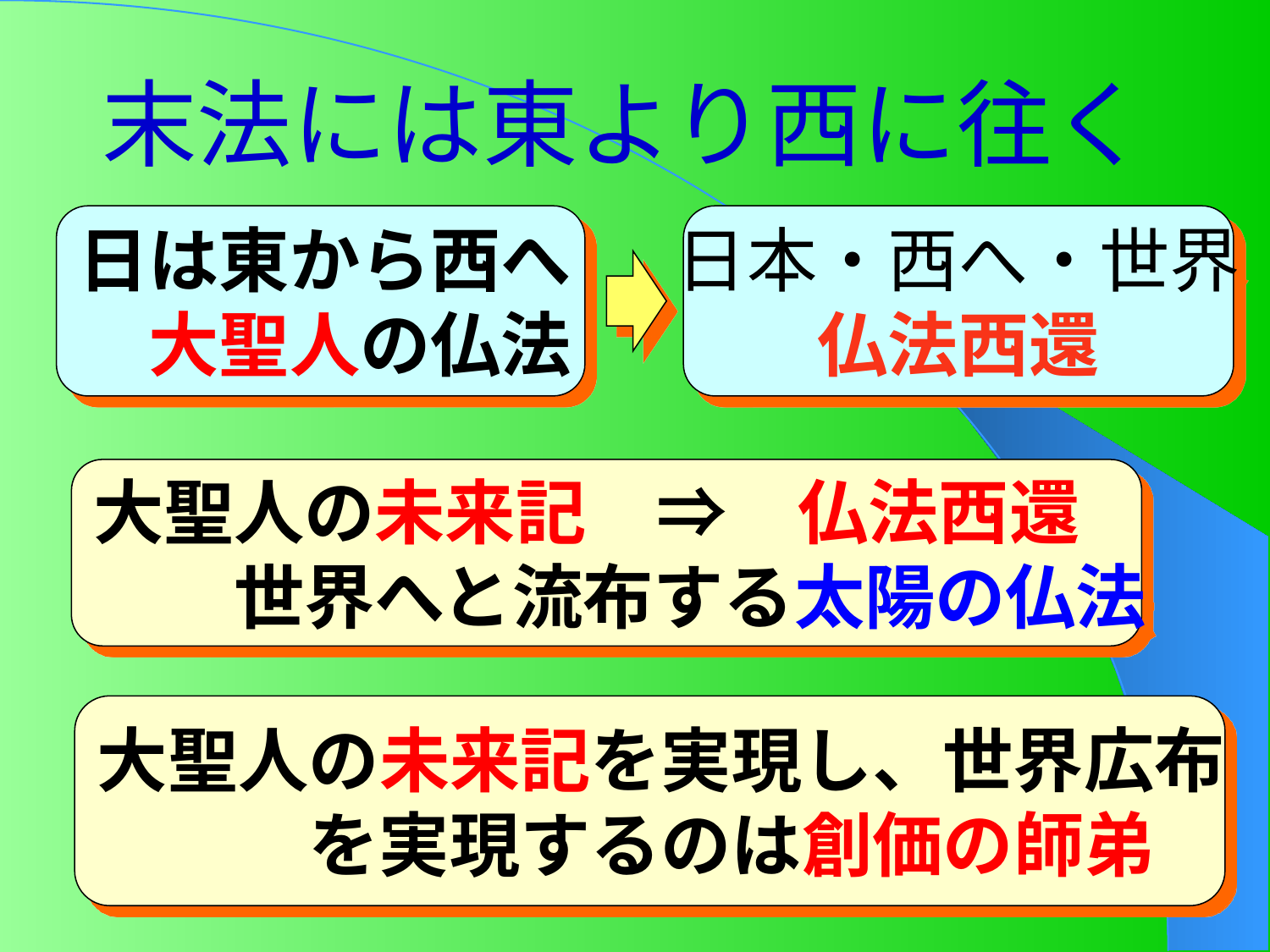

# 末法には東より西に往く
日は東から西へ
　大聖人の仏法
日本・西へ・世界
仏法西還

大聖人の未来記　⇒　仏法西還
　　世界へと流布する太陽の仏法
大聖人の未来記を実現し、世界広布
　　　を実現するのは創価の師弟